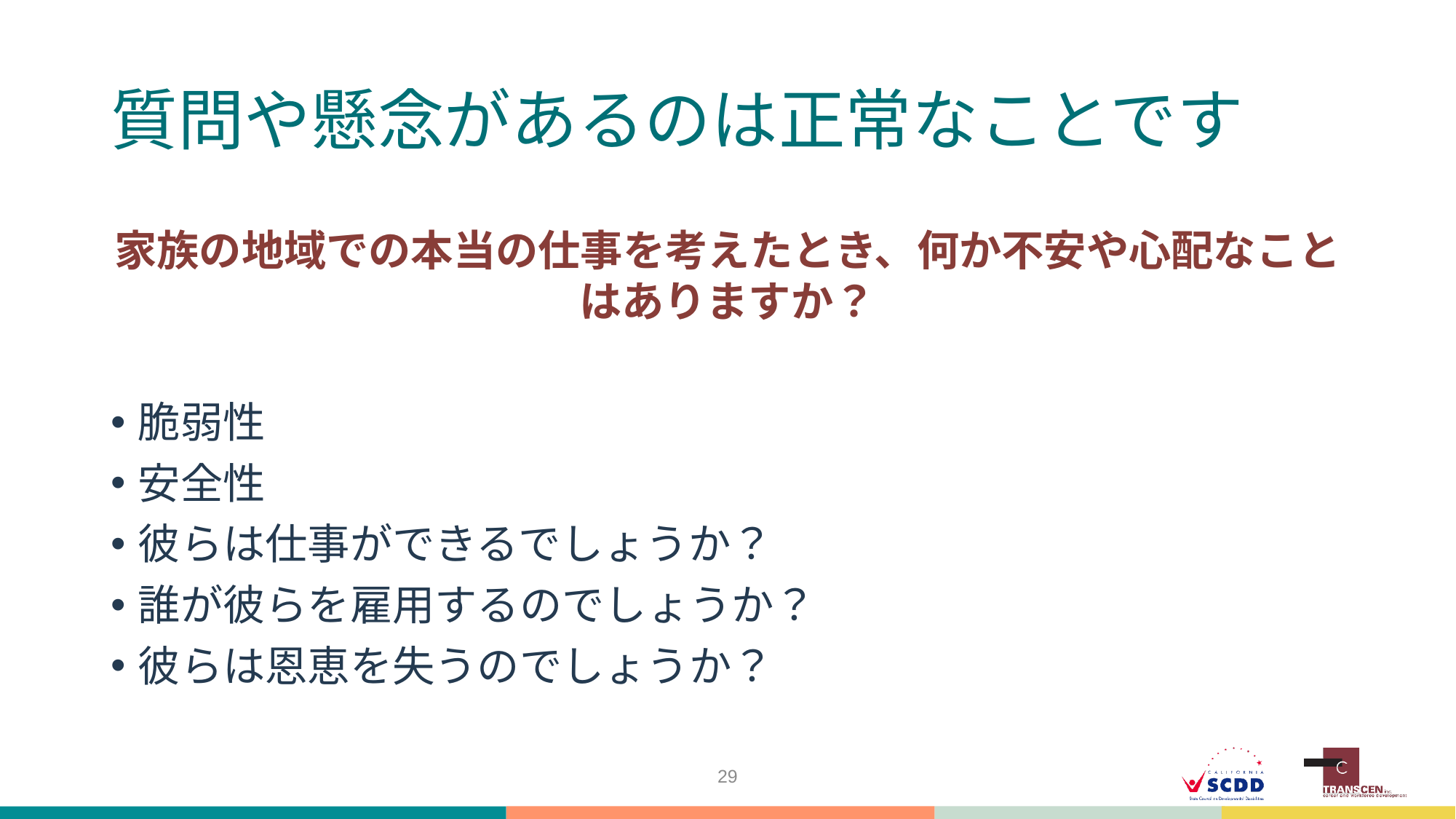

# 質問や懸念があるのは正常なことです
家族の地域での本当の仕事を考えたとき、何か不安や心配なことはありますか？

脆弱性
安全性
彼らは仕事ができるでしょうか？
誰が彼らを雇用するのでしょうか？
彼らは恩恵を失うのでしょうか？
29